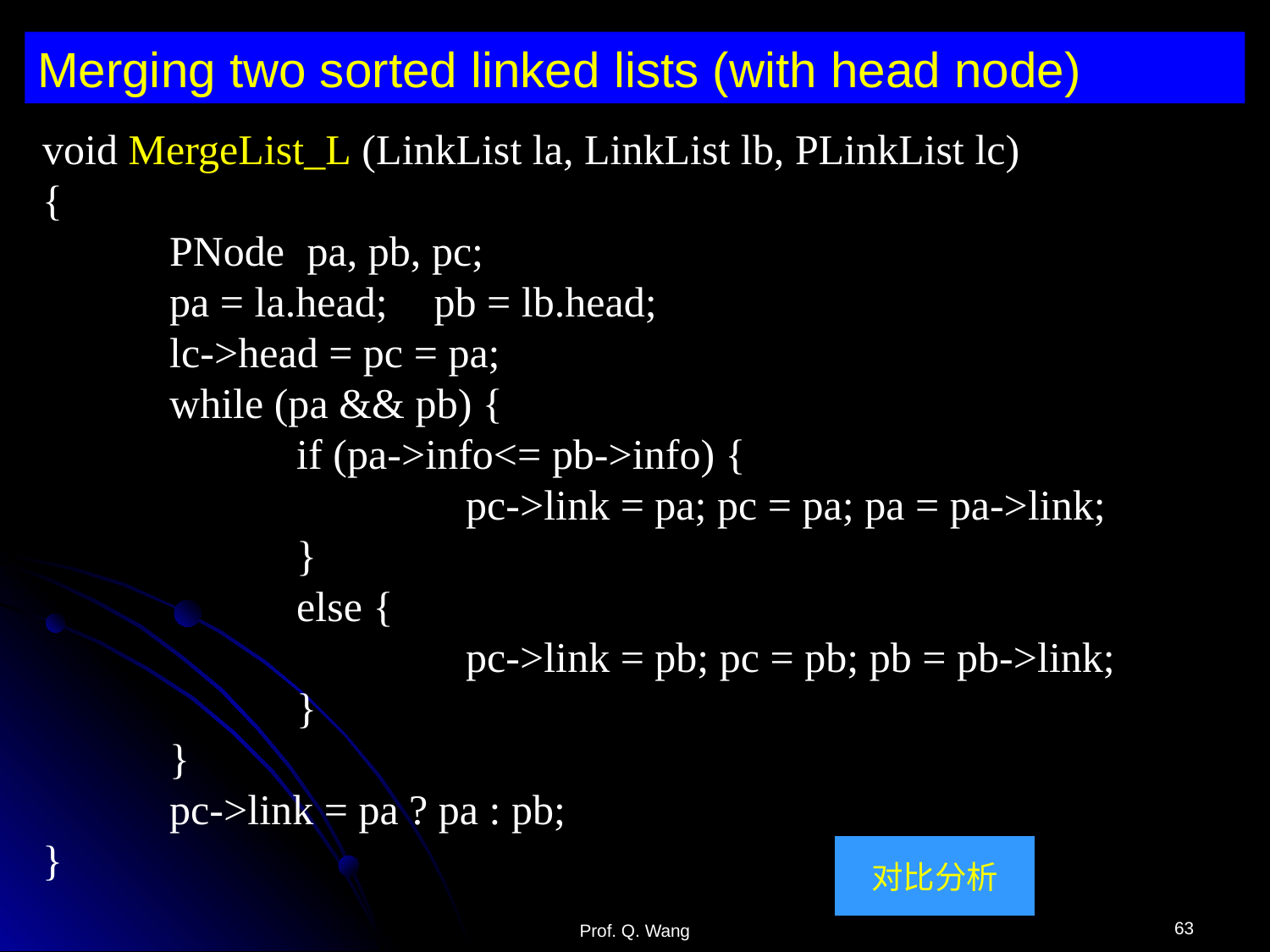

Merging two sorted linked lists (with head node)
void MergeList_L (LinkList la, LinkList lb, PLinkList lc)
{
	PNode	 pa, pb, pc;
	pa = la.head;	 pb = lb.head;
	lc->head = pc = pa;
	while (pa && pb) {
		if (pa->info<= pb->info) {
			    pc->link = pa; pc = pa; pa = pa->link;
		}
		else {
			    pc->link = pb; pc = pb; pb = pb->link;
		}
	}
	pc->link = pa ? pa : pb;
}
对比分析

63

Prof. Q. Wang